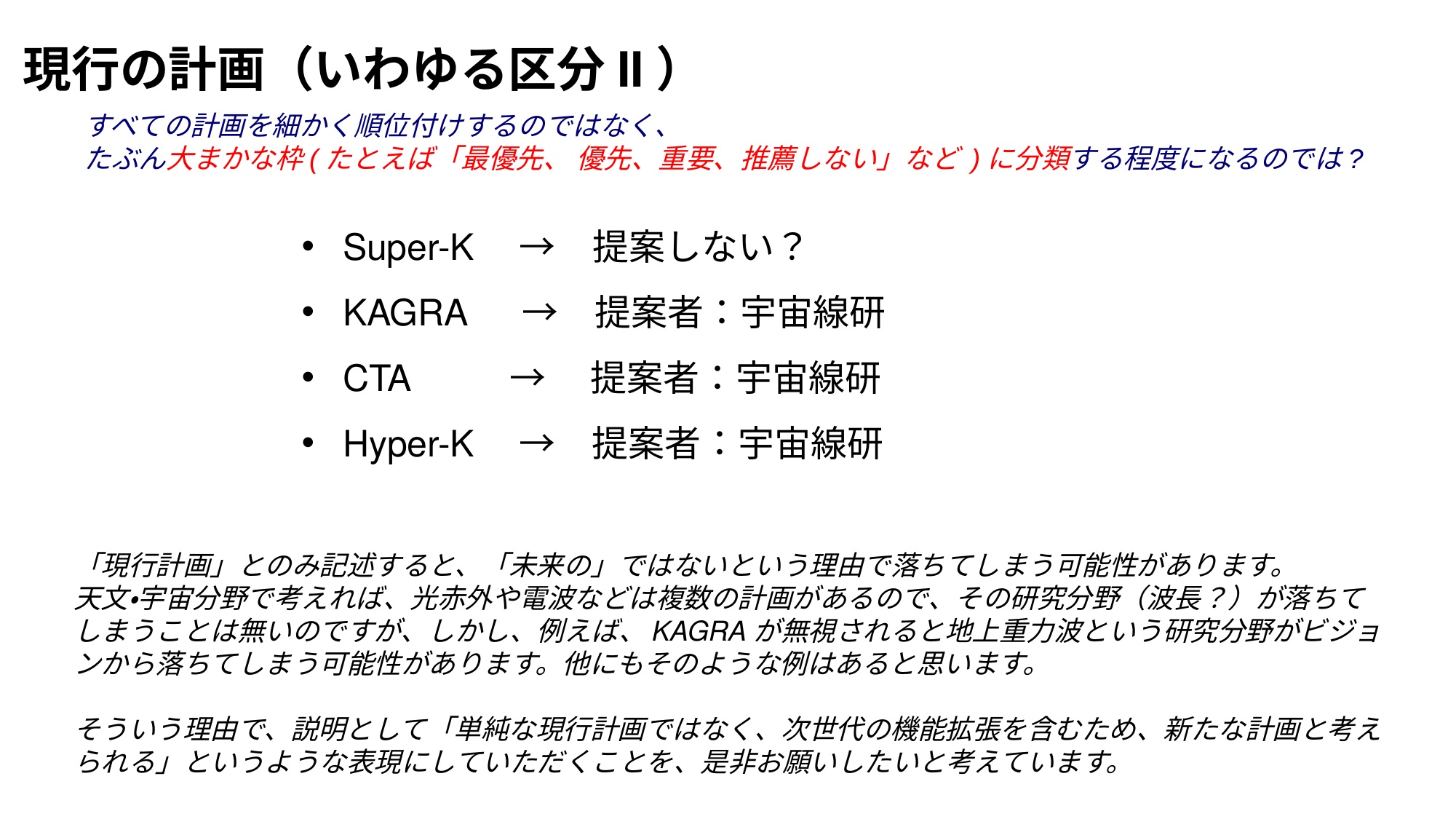

現行の計画（いわゆる区分II）
すべての計画を細かく順位付けするのではなく、
たぶん大まかな枠(たとえば「最優先、 優先、重要、推薦しない」など )に分類する程度になるのでは?
Super-K　→　提案しない？
KAGRA　 →　提案者：宇宙線研
CTA　　  →　 提案者：宇宙線研
Hyper-K　→　提案者：宇宙線研
「現行計画」とのみ記述すると、「未来の」ではないという理由で落ちてしまう可能性があります。
天文・宇宙分野で考えれば、光赤外や電波などは複数の計画があるので、その研究分野（波長？）が落ちてしまうことは無いのですが、しかし、例えば、KAGRAが無視されると地上重力波という研究分野がビジョンから落ちてしまう可能性があります。他にもそのような例はあると思います。
そういう理由で、説明として「単純な現行計画ではなく、次世代の機能拡張を含むため、新たな計画と考えられる」というような表現にしていただくことを、是非お願いしたいと考えています。